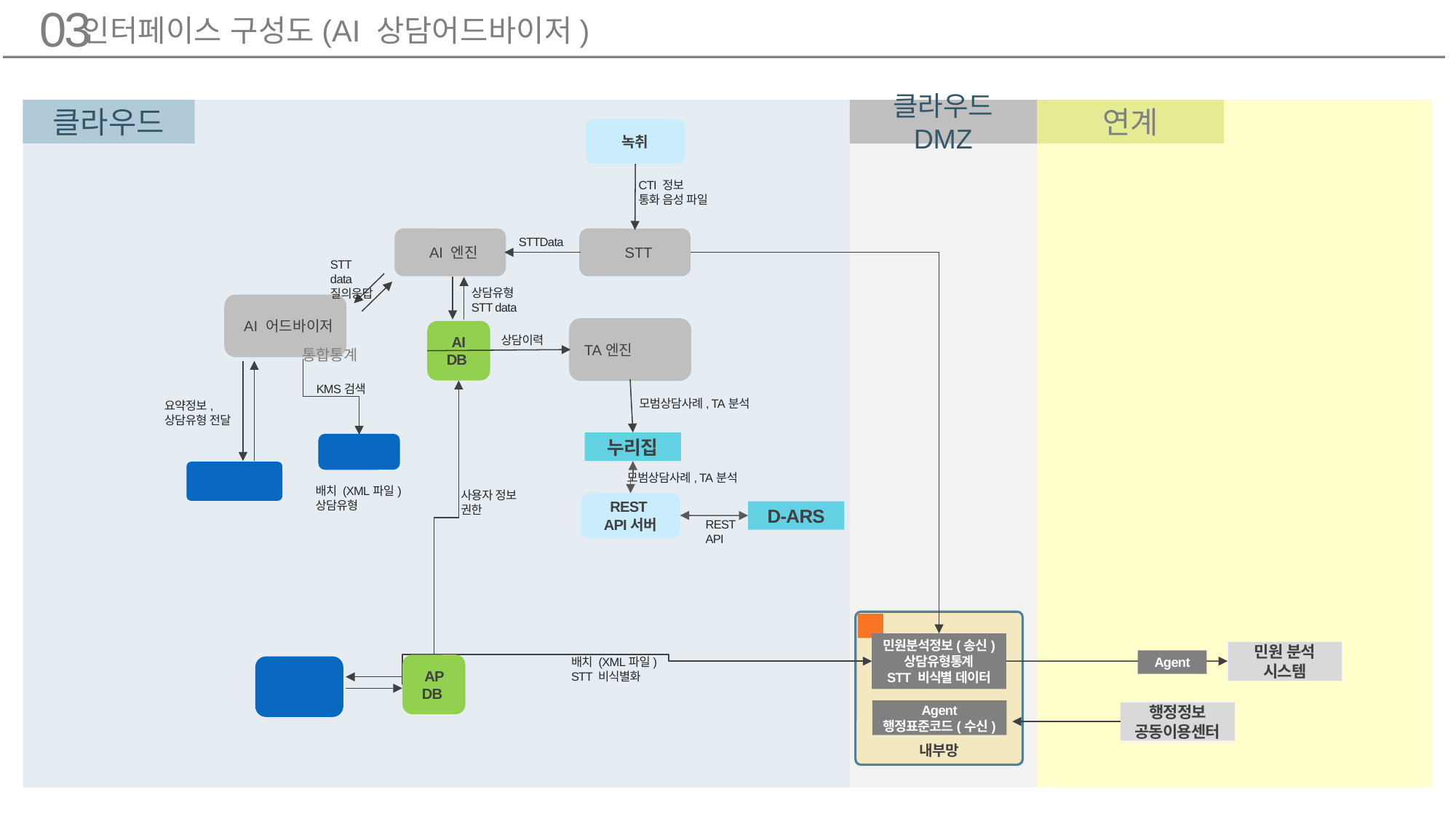

03
인터페이스 구성도(AI 상담어드바이저)

클라우드

클라우드 DMZ
연계
녹취
CTI 정보
통화 음성 파일
AI 엔진
STT
STTData
STT data
질의응답
상담유형
STT data
AI 어드바이저
TA엔진
AI
DB
상담이력
통합통계
KMS검색
모범상담사례, TA분석
요약정보,
상담유형 전달
누리집
KMS
상담AP
모범상담사례, TA분석
배치 (XML파일)
상담유형
사용자 정보
권한
REST
API서버
D-ARS
REST
API

3
내부망
민원분석정보(송신)
상담유형통계
STT 비식별 데이터
민원 분석 시스템
Agent
AP DB
배치 (XML파일)
STT 비식별화
통합관리
Agent
행정표준코드(수신)
행정정보 공동이용센터